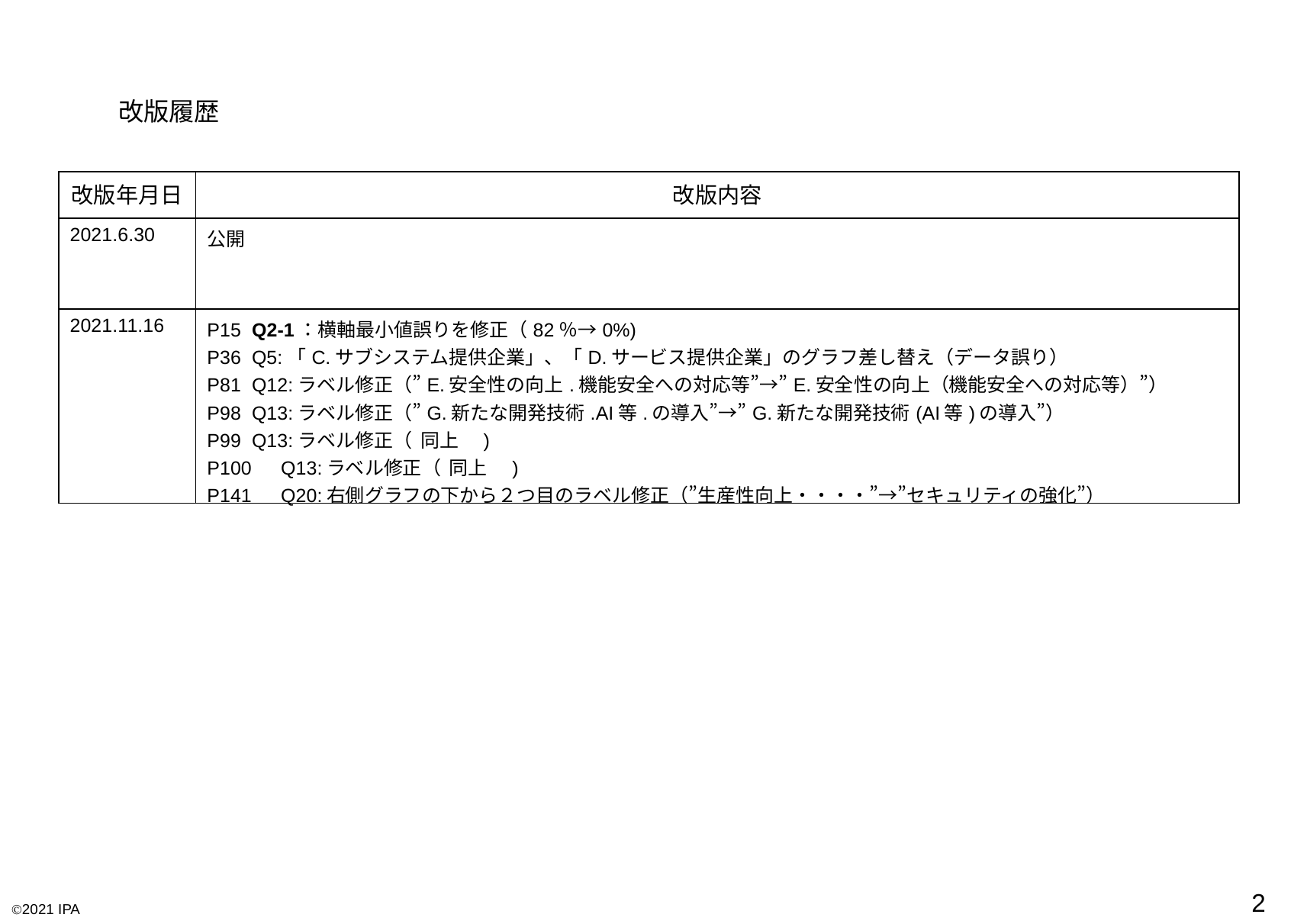

改版履歴
| 改版年月日 | 改版内容 |
| --- | --- |
| 2021.6.30 | 公開 |
| 2021.11.16 | P15 Q2-1：横軸最小値誤りを修正（82％→0%) P36 Q5:「C.サブシステム提供企業」、「D.サービス提供企業」のグラフ差し替え（データ誤り） P81 Q12:ラベル修正（”E.安全性の向上.機能安全への対応等”→”E.安全性の向上（機能安全への対応等）”） P98 Q13:ラベル修正（”G.新たな開発技術.AI等.の導入”→”G.新たな開発技術(AI等)の導入”） P99 Q13:ラベル修正（ 同上　) P100　Q13:ラベル修正（ 同上　) P141　Q20:右側グラフの下から２つ目のラベル修正（”生産性向上・・・・”→”セキュリティの強化”） |